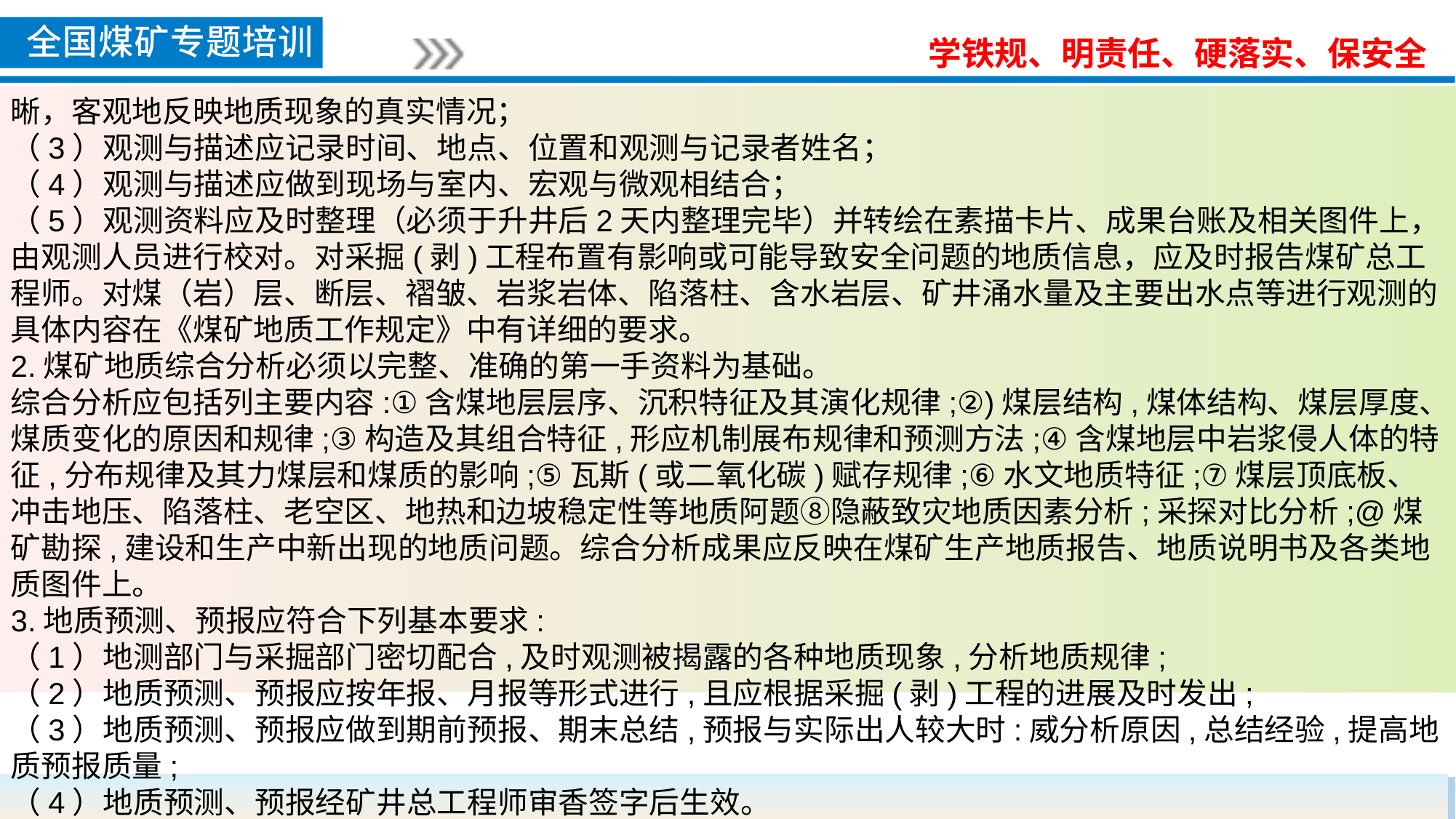

晰，客观地反映地质现象的真实情况；
（3）观测与描述应记录时间、地点、位置和观测与记录者姓名；
（4）观测与描述应做到现场与室内、宏观与微观相结合；
（5）观测资料应及时整理（必须于升井后2天内整理完毕）并转绘在素描卡片、成果台账及相关图件上，由观测人员进行校对。对采掘(剥)工程布置有影响或可能导致安全问题的地质信息，应及时报告煤矿总工程师。对煤（岩）层、断层、褶皱、岩浆岩体、陷落柱、含水岩层、矿井涌水量及主要出水点等进行观测的具体内容在《煤矿地质工作规定》中有详细的要求。
2.煤矿地质综合分析必须以完整、准确的第一手资料为基础。
综合分析应包括列主要内容:①含煤地层层序、沉积特征及其演化规律;②)煤层结构,煤体结构、煤层厚度、煤质变化的原因和规律;③构造及其组合特征,形应机制展布规律和预测方法;④含煤地层中岩浆侵人体的特征,分布规律及其力煤层和煤质的影响;⑤瓦斯(或二氧化碳)赋存规律;⑥水文地质特征;⑦煤层顶底板、冲击地压、陷落柱、老空区、地热和边坡稳定性等地质阿题⑧隐蔽致灾地质因素分析;采探对比分析;@煤矿勘探,建设和生产中新出现的地质问题。综合分析成果应反映在煤矿生产地质报告、地质说明书及各类地质图件上。
3.地质预测、预报应符合下列基本要求:
（1）地测部门与采掘部门密切配合,及时观测被揭露的各种地质现象,分析地质规律;
（2）地质预测、预报应按年报、月报等形式进行,且应根据采掘(剥)工程的进展及时发出;
（3）地质预测、预报应做到期前预报、期末总结,预报与实际出人较大时:威分析原因,总结经验,提高地质预报质量;
（4）地质预测、预报经矿井总工程师审香签字后生效。